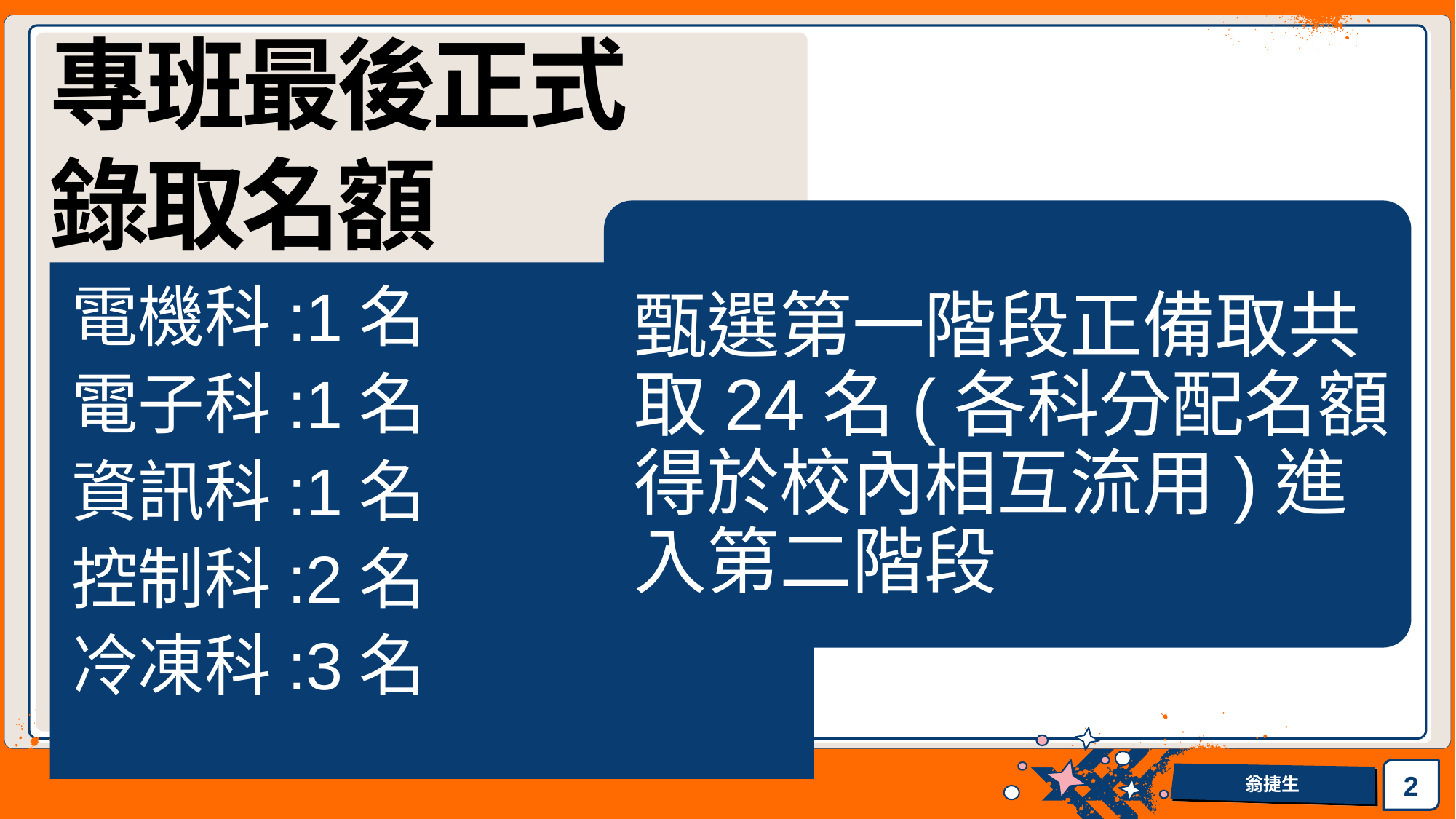

# 專班最後正式錄取名額

甄選第一階段正備取共取24名(各科分配名額得於校內相互流用)進入第二階段
電機科:1名
電子科:1名
資訊科:1名
控制科:2名
冷凍科:3名

2